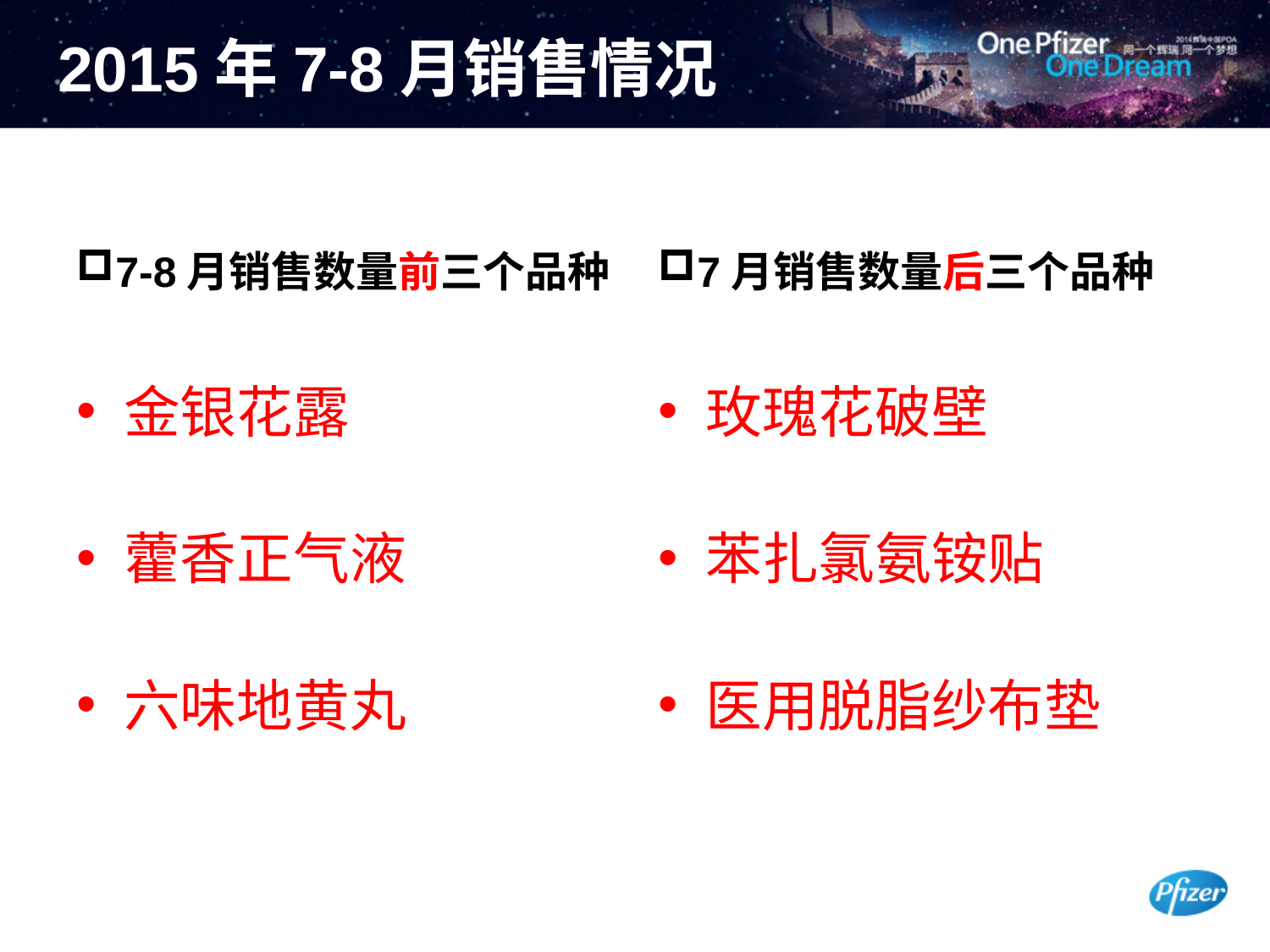

# 2015年7-8月销售情况
7-8月销售数量前三个品种
7月销售数量后三个品种
金银花露
藿香正气液
六味地黄丸
玫瑰花破壁
苯扎氯氨铵贴
医用脱脂纱布垫